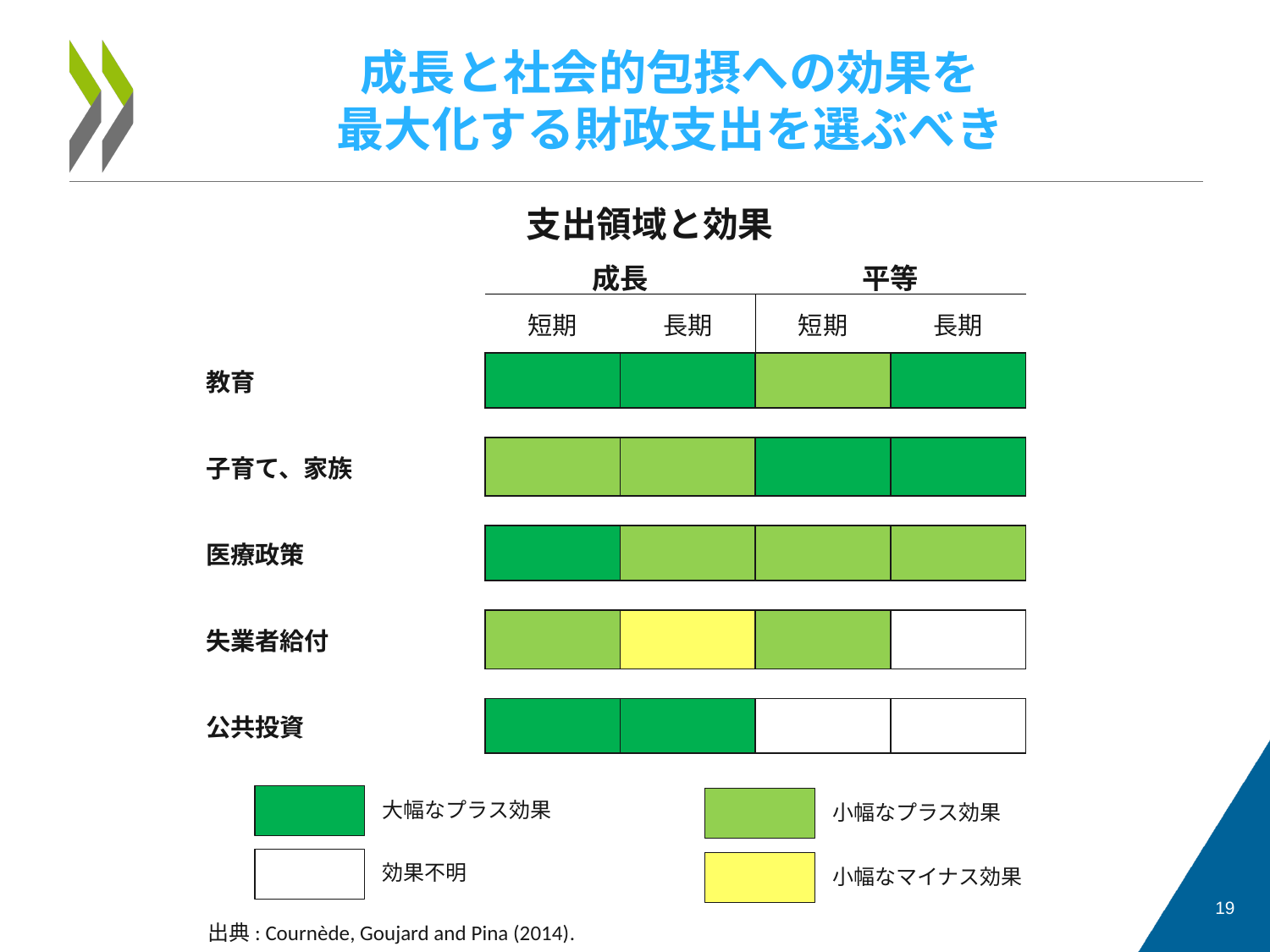

成長と社会的包摂への効果を
最大化する財政支出を選ぶべき
支出領域と効果
|  |  | 成長 |  | 平等 |  |
| --- | --- | --- | --- | --- | --- |
|  |  | 短期 | 長期 | 短期 | 長期 |
| 教育 |  |  |  |  |  |
|  |  |  |  |  |  |
| 子育て、家族 |  |  |  |  |  |
|  |  |  |  |  |  |
| 医療政策 |  |  |  |  |  |
|  |  |  |  |  |  |
| 失業者給付 |  |  |  |  |  |
|  |  |  |  |  |  |
| 公共投資 |  |  |  |  |  |

大幅なプラス効果
小幅なプラス効果

効果不明
小幅なマイナス効果
出典: Cournède, Goujard and Pina (2014).
19